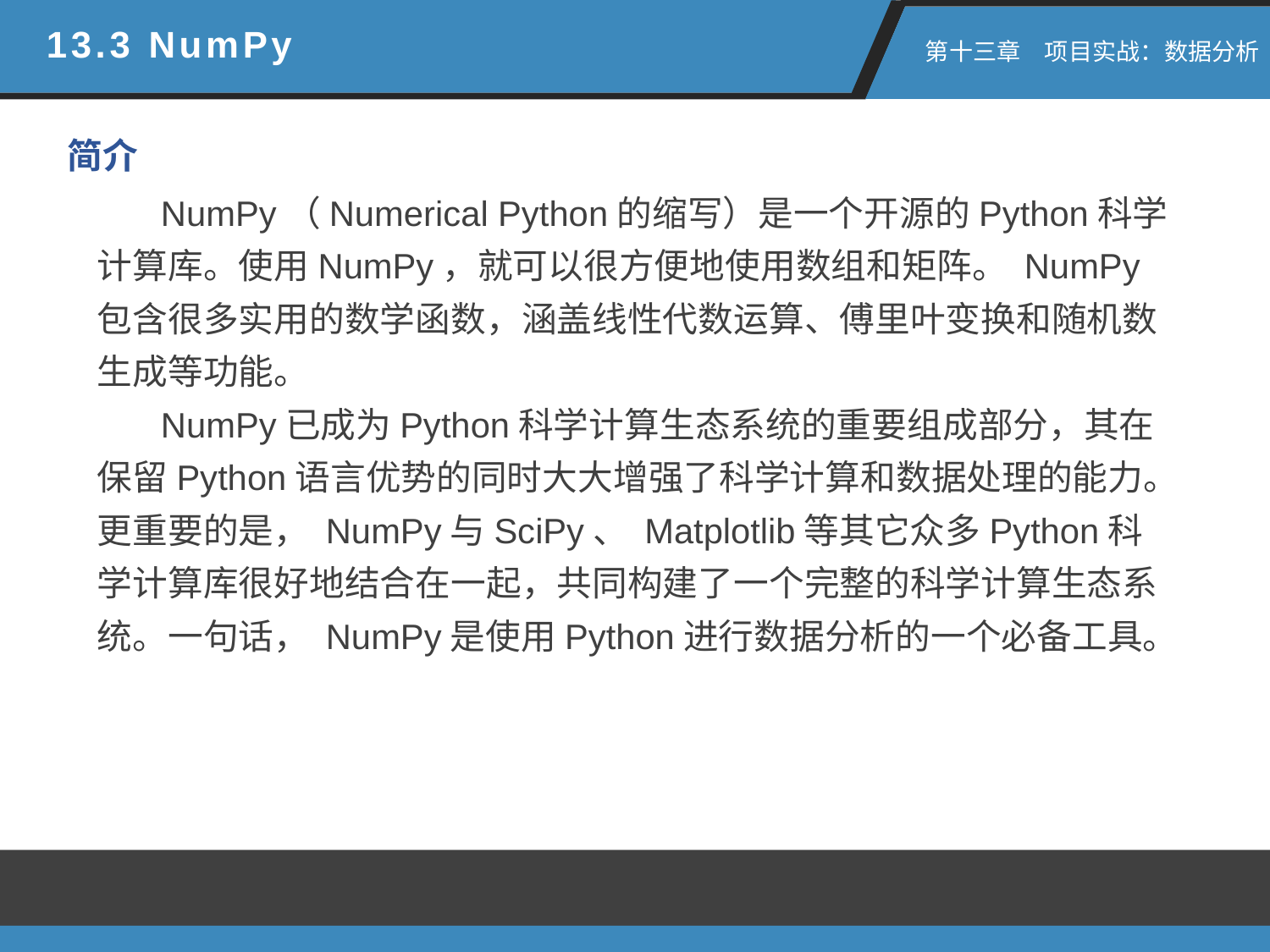

13.3 NumPy
  第十三章　项目实战：数据分析
简介
NumPy（Numerical Python的缩写）是一个开源的Python科学计算库。使用NumPy，就可以很方便地使用数组和矩阵。 NumPy包含很多实用的数学函数，涵盖线性代数运算、傅里叶变换和随机数生成等功能。
NumPy已成为Python科学计算生态系统的重要组成部分，其在保留Python语言优势的同时大大增强了科学计算和数据处理的能力。更重要的是， NumPy与SciPy、 Matplotlib等其它众多Python科学计算库很好地结合在一起，共同构建了一个完整的科学计算生态系统。一句话， NumPy是使用Python进行数据分析的一个必备工具。